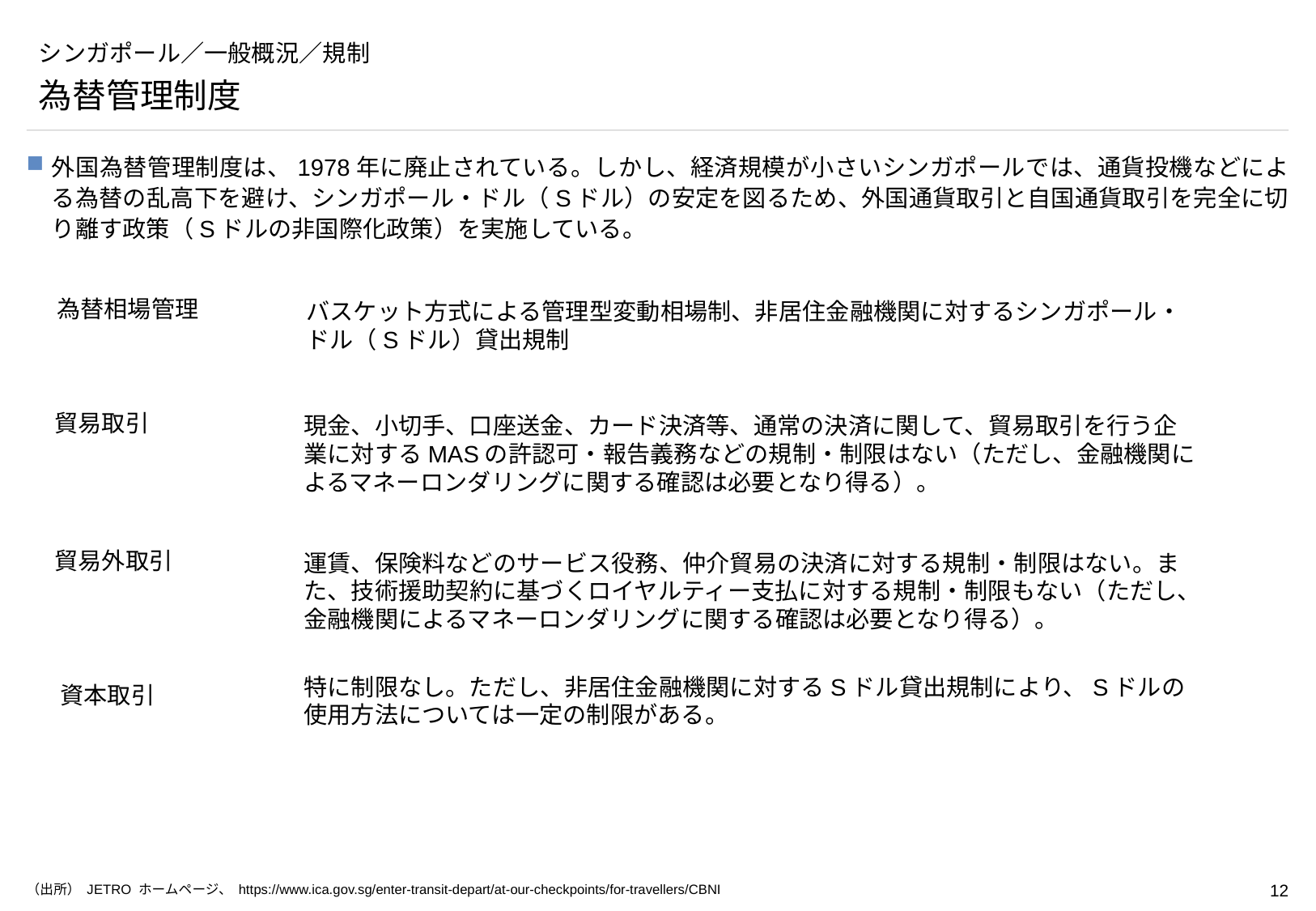

# シンガポール／一般概況／規制
為替管理制度
外国為替管理制度は、1978年に廃止されている。しかし、経済規模が小さいシンガポールでは、通貨投機などによる為替の乱高下を避け、シンガポール・ドル（Sドル）の安定を図るため、外国通貨取引と自国通貨取引を完全に切り離す政策（Sドルの非国際化政策）を実施している。
為替相場管理
バスケット方式による管理型変動相場制、非居住金融機関に対するシンガポール・ドル（Sドル）貸出規制
貿易取引
現金、小切手、口座送金、カード決済等、通常の決済に関して、貿易取引を行う企業に対するMASの許認可・報告義務などの規制・制限はない（ただし、金融機関によるマネーロンダリングに関する確認は必要となり得る）。
貿易外取引
運賃、保険料などのサービス役務、仲介貿易の決済に対する規制・制限はない。また、技術援助契約に基づくロイヤルティー支払に対する規制・制限もない（ただし、金融機関によるマネーロンダリングに関する確認は必要となり得る）。
特に制限なし。ただし、非居住金融機関に対するSドル貸出規制により、Sドルの使用方法については一定の制限がある。
資本取引
（出所） JETRO ホームページ、 https://www.ica.gov.sg/enter-transit-depart/at-our-checkpoints/for-travellers/CBNI